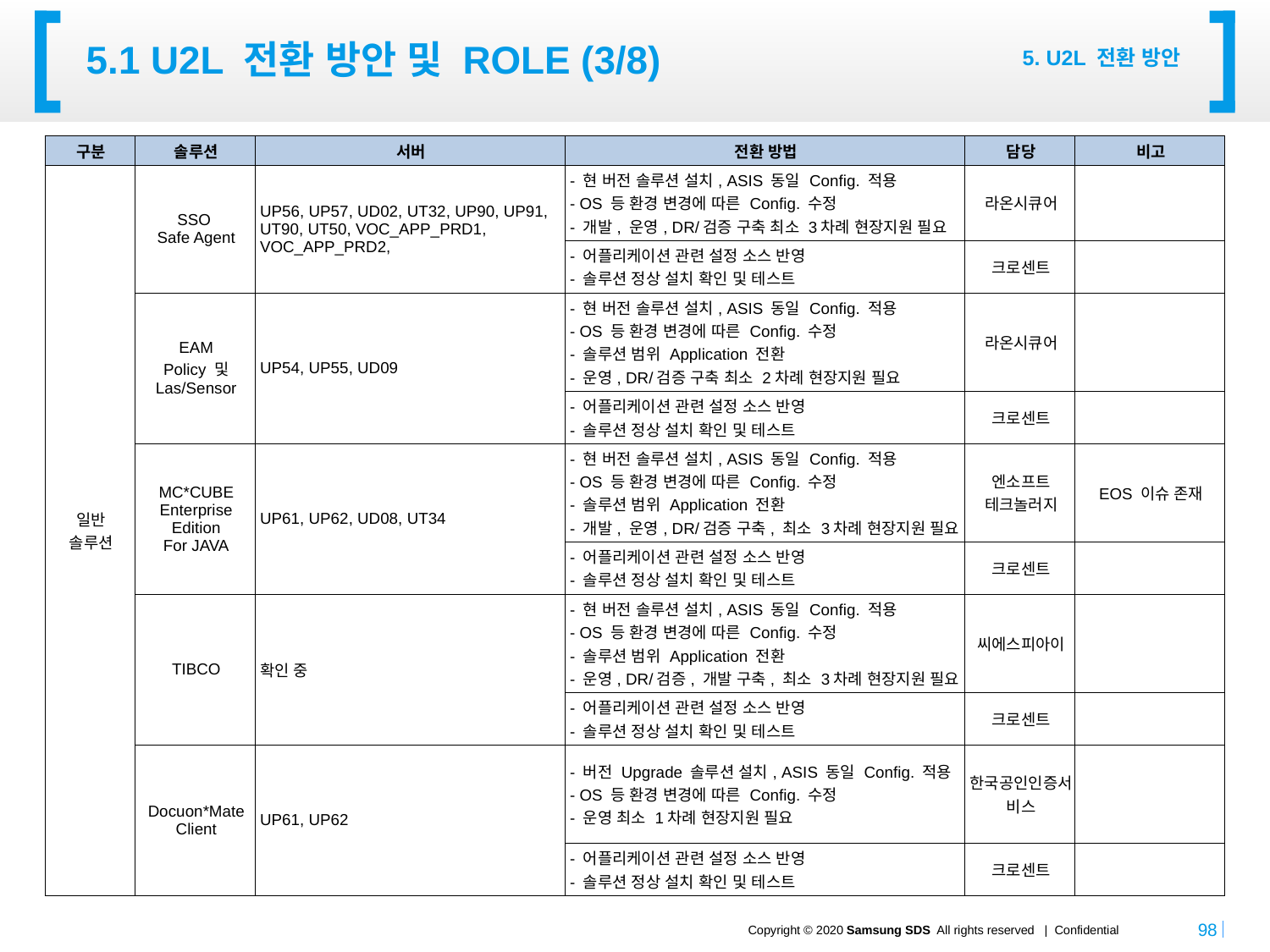

# 5.1 U2L 전환 방안 및 Role (3/8)
5. U2L 전환 방안
| 구분 | 솔루션 | 서버 | 전환 방법 | 담당 | 비고 |
| --- | --- | --- | --- | --- | --- |
| 일반 솔루션 | SSO Safe Agent | UP56, UP57, UD02, UT32, UP90, UP91, UT90, UT50, VOC\_APP\_PRD1, VOC\_APP\_PRD2, | - 현 버전 솔루션 설치, ASIS 동일 Config. 적용 - OS 등 환경 변경에 따른 Config. 수정 - 개발, 운영, DR/검증 구축 최소 3차례 현장지원 필요 | 라온시큐어 |  |
|  |  |  | - 어플리케이션 관련 설정 소스 반영 - 솔루션 정상 설치 확인 및 테스트 | 크로센트 |  |
|  | EAM Policy 및 Las/Sensor | UP54, UP55, UD09 | - 현 버전 솔루션 설치, ASIS 동일 Config. 적용 - OS 등 환경 변경에 따른 Config. 수정 - 솔루션 범위 Application 전환 - 운영, DR/검증 구축 최소 2차례 현장지원 필요 | 라온시큐어 |  |
|  |  |  | - 어플리케이션 관련 설정 소스 반영 - 솔루션 정상 설치 확인 및 테스트 | 크로센트 |  |
|  | MC\*CUBE Enterprise Edition For JAVA | UP61, UP62, UD08, UT34 | - 현 버전 솔루션 설치, ASIS 동일 Config. 적용 - OS 등 환경 변경에 따른 Config. 수정 - 솔루션 범위 Application 전환 - 개발, 운영, DR/검증 구축, 최소 3차례 현장지원 필요 | 엔소프트 테크놀러지 | EOS 이슈 존재 |
|  |  |  | - 어플리케이션 관련 설정 소스 반영 - 솔루션 정상 설치 확인 및 테스트 | 크로센트 |  |
|  | TIBCO | 확인 중 | - 현 버전 솔루션 설치, ASIS 동일 Config. 적용 - OS 등 환경 변경에 따른 Config. 수정 - 솔루션 범위 Application 전환 - 운영, DR/검증, 개발 구축, 최소 3차례 현장지원 필요 | 씨에스피아이 |  |
|  |  |  | - 어플리케이션 관련 설정 소스 반영 - 솔루션 정상 설치 확인 및 테스트 | 크로센트 |  |
|  | Docuon\*Mate Client | UP61, UP62 | - 버전 Upgrade 솔루션 설치, ASIS 동일 Config. 적용 - OS 등 환경 변경에 따른 Config. 수정 - 운영 최소 1차례 현장지원 필요 | 한국공인인증서비스 |  |
|  |  |  | - 어플리케이션 관련 설정 소스 반영 - 솔루션 정상 설치 확인 및 테스트 | 크로센트 |  |